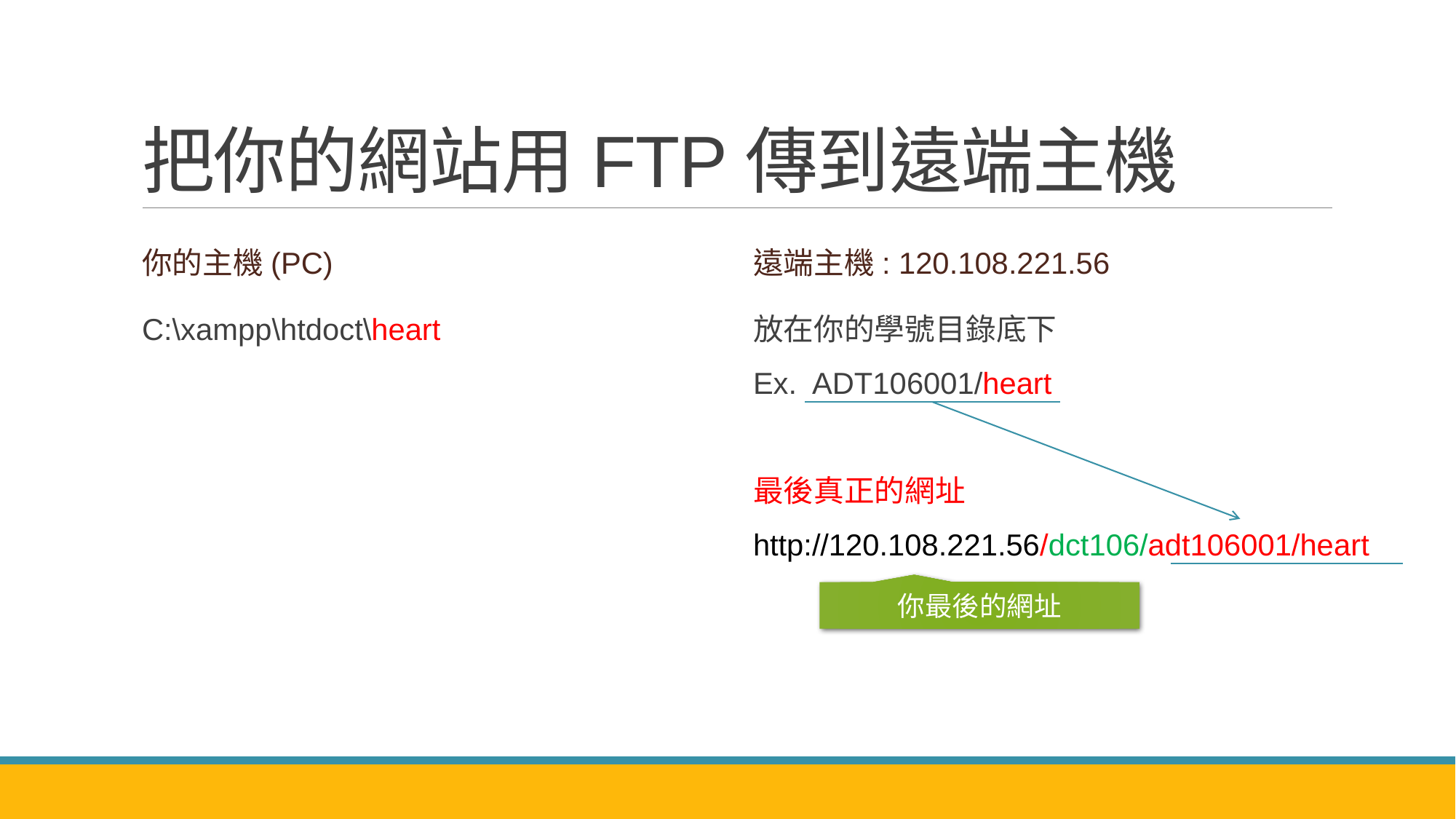

# 把你的網站用FTP傳到遠端主機
你的主機(PC)
遠端主機: 120.108.221.56
C:\xampp\htdoct\heart
放在你的學號目錄底下
Ex.  ADT106001/heart

最後真正的網址
http://120.108.221.56/dct106/adt106001/heart
你最後的網址